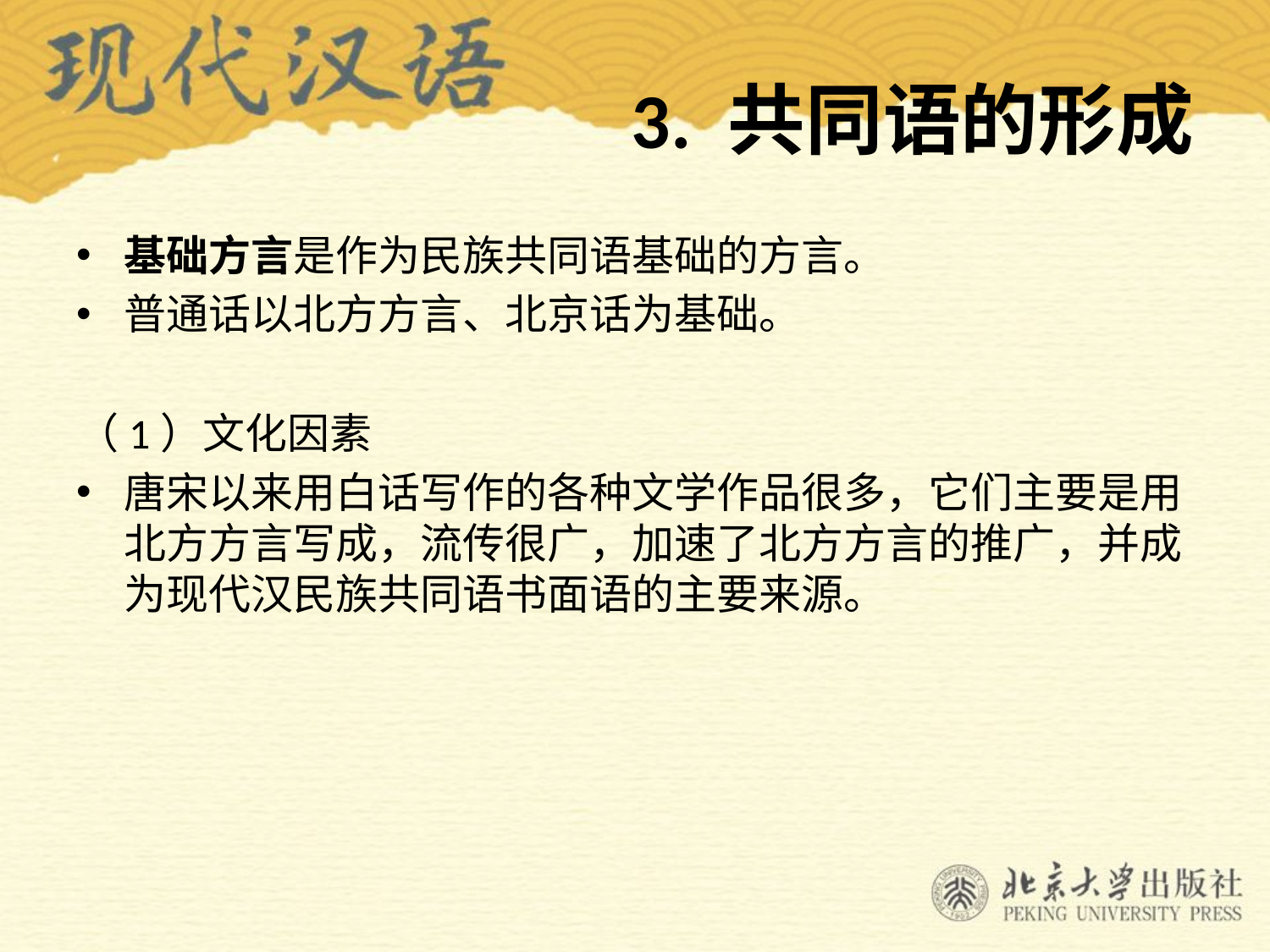

# 3. 共同语的形成
基础方言是作为民族共同语基础的方言。
普通话以北方方言、北京话为基础。

（1）文化因素
唐宋以来用白话写作的各种文学作品很多，它们主要是用北方方言写成，流传很广，加速了北方方言的推广，并成为现代汉民族共同语书面语的主要来源。